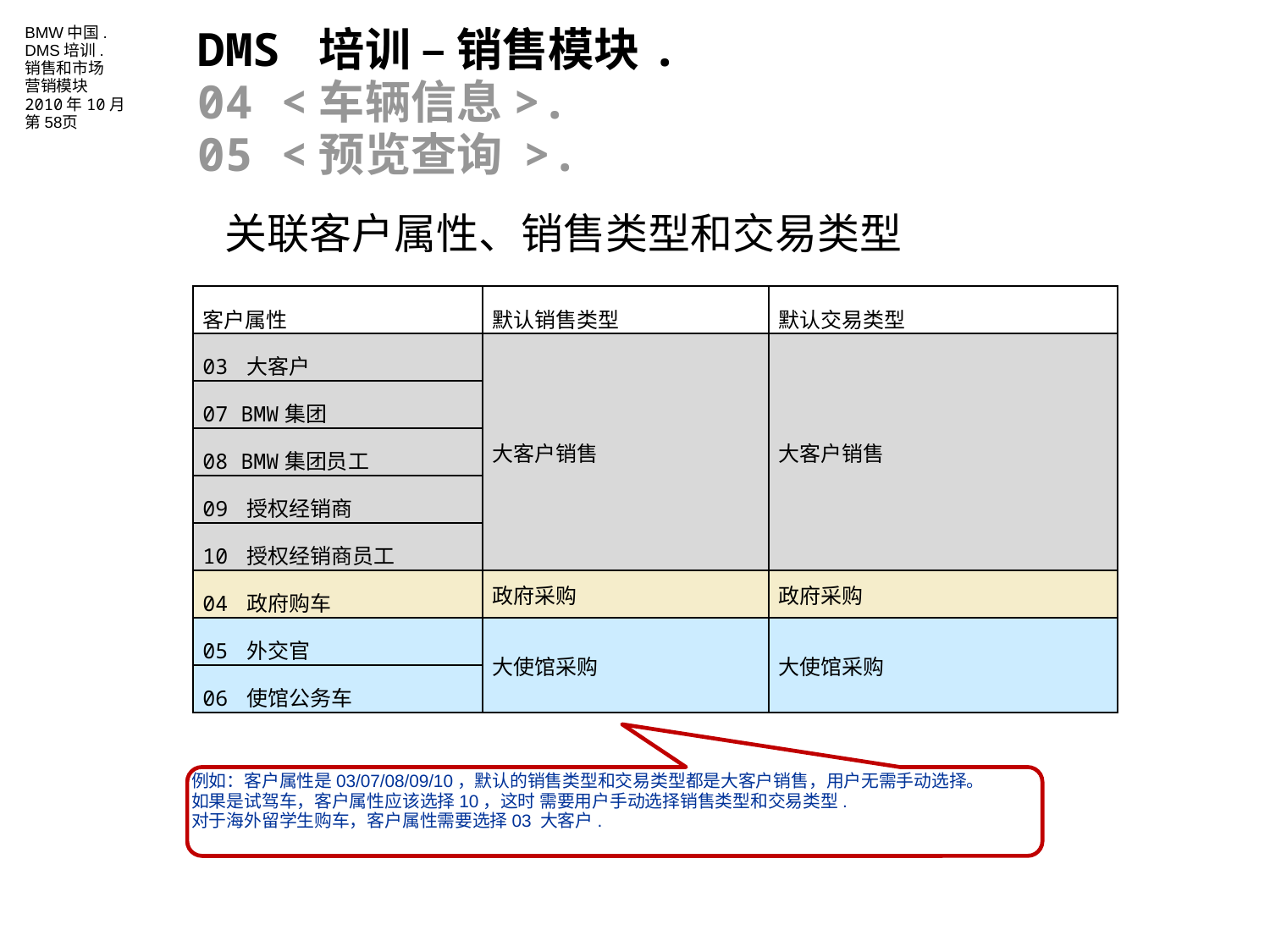

DMS 培训 – 销售模块.
04 <车辆信息>.
05 <预览查询 >.
关联客户属性、销售类型和交易类型
| 客户属性 | 默认销售类型 | 默认交易类型 |
| --- | --- | --- |
| 03 大客户 | 大客户销售 | 大客户销售 |
| 07 BMW集团 |  |  |
| 08 BMW集团员工 |  |  |
| 09 授权经销商 |  |  |
| 10 授权经销商员工 |  |  |
| 04 政府购车 | 政府采购 | 政府采购 |
| 05 外交官 | 大使馆采购 | 大使馆采购 |
| 06 使馆公务车 |  |  |
例如：客户属性是03/07/08/09/10，默认的销售类型和交易类型都是大客户销售，用户无需手动选择。
如果是试驾车，客户属性应该选择10，这时 需要用户手动选择销售类型和交易类型.
对于海外留学生购车，客户属性需要选择03 大客户.